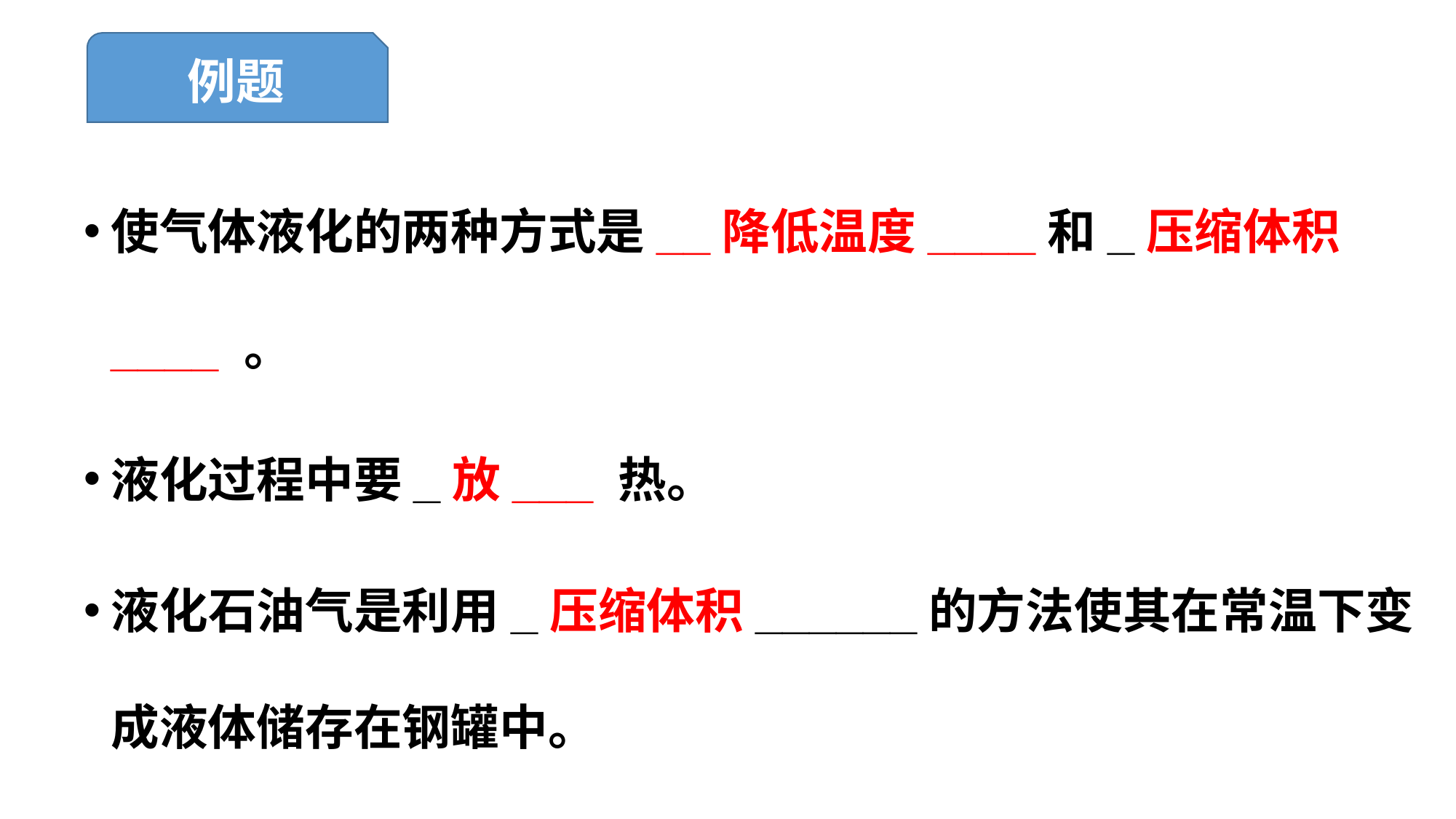

例题
# 使气体液化的两种方式是__降低温度____和_压缩体积____ 。
液化过程中要_放___ 热。
液化石油气是利用_压缩体积______的方法使其在常温下变成液体储存在钢罐中。